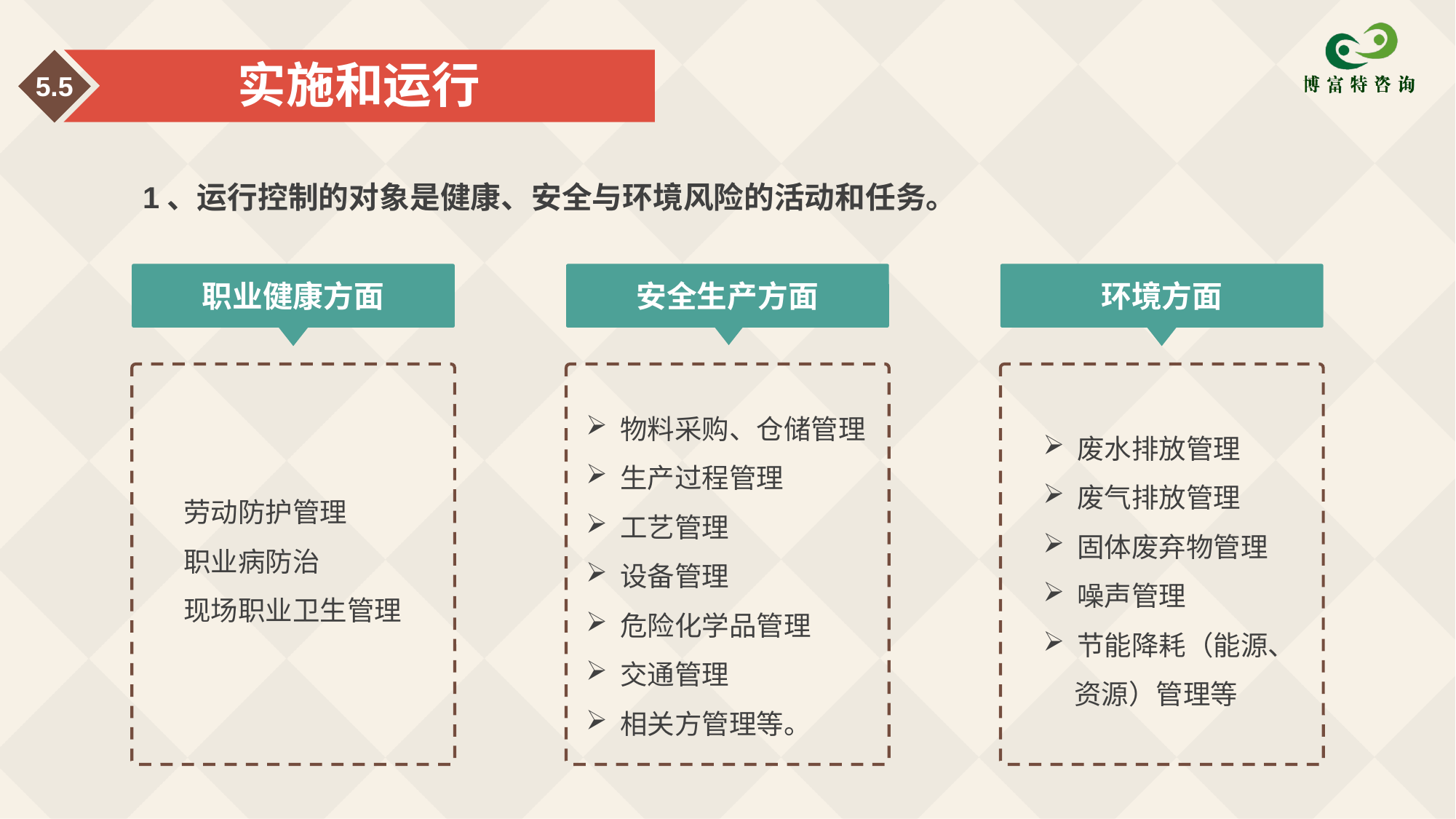

实施和运行

5.5
1、运行控制的对象是健康、安全与环境风险的活动和任务。

职业健康方面
安全生产方面
环境方面

物料采购、仓储管理
生产过程管理
工艺管理
设备管理
危险化学品管理
交通管理
相关方管理等。
废水排放管理
废气排放管理
固体废弃物管理
噪声管理
节能降耗（能源、
    资源）管理等
劳动防护管理
职业病防治
现场职业卫生管理